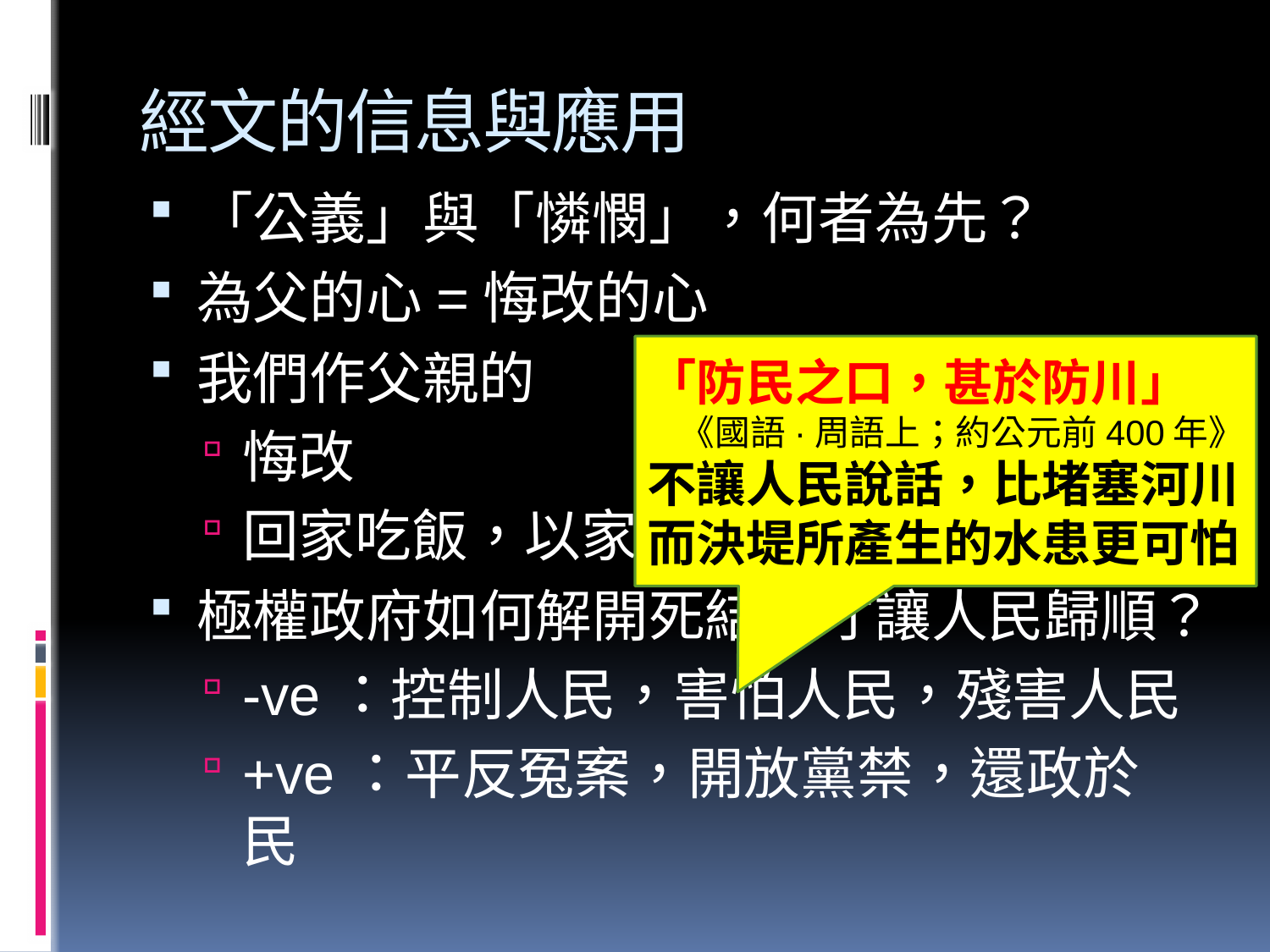

# 經文的信息與應用
「公義」與「憐憫」，何者為先？
為父的心=悔改的心
我們作父親的
悔改
回家吃飯，以家人優先
極權政府如何解開死結，才讓人民歸順？
-ve：控制人民，害怕人民，殘害人民
+ve：平反冤案，開放黨禁，還政於民
「防民之口，甚於防川」
《國語·周語上；約公元前400年》
不讓人民說話，比堵塞河川而決堤所產生的水患更可怕